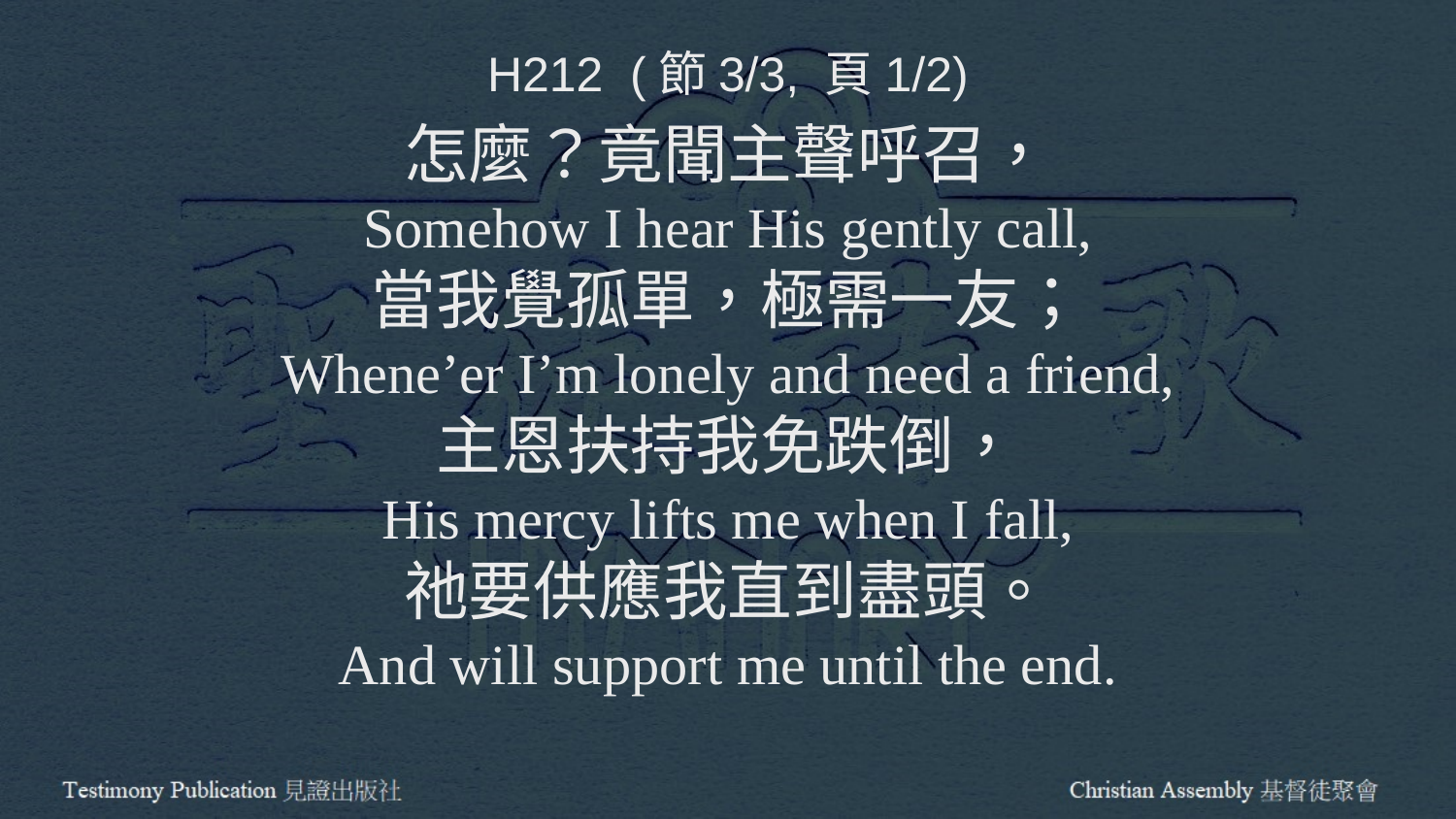

H212  (節3/3, 頁1/2)
怎麼？竟聞主聲呼召，
Somehow I hear His gently call,
當我覺孤單，極需一友；
Whene’er I’m lonely and need a friend,
主恩扶持我免跌倒，
His mercy lifts me when I fall,
祂要供應我直到盡頭。
And will support me until the end.